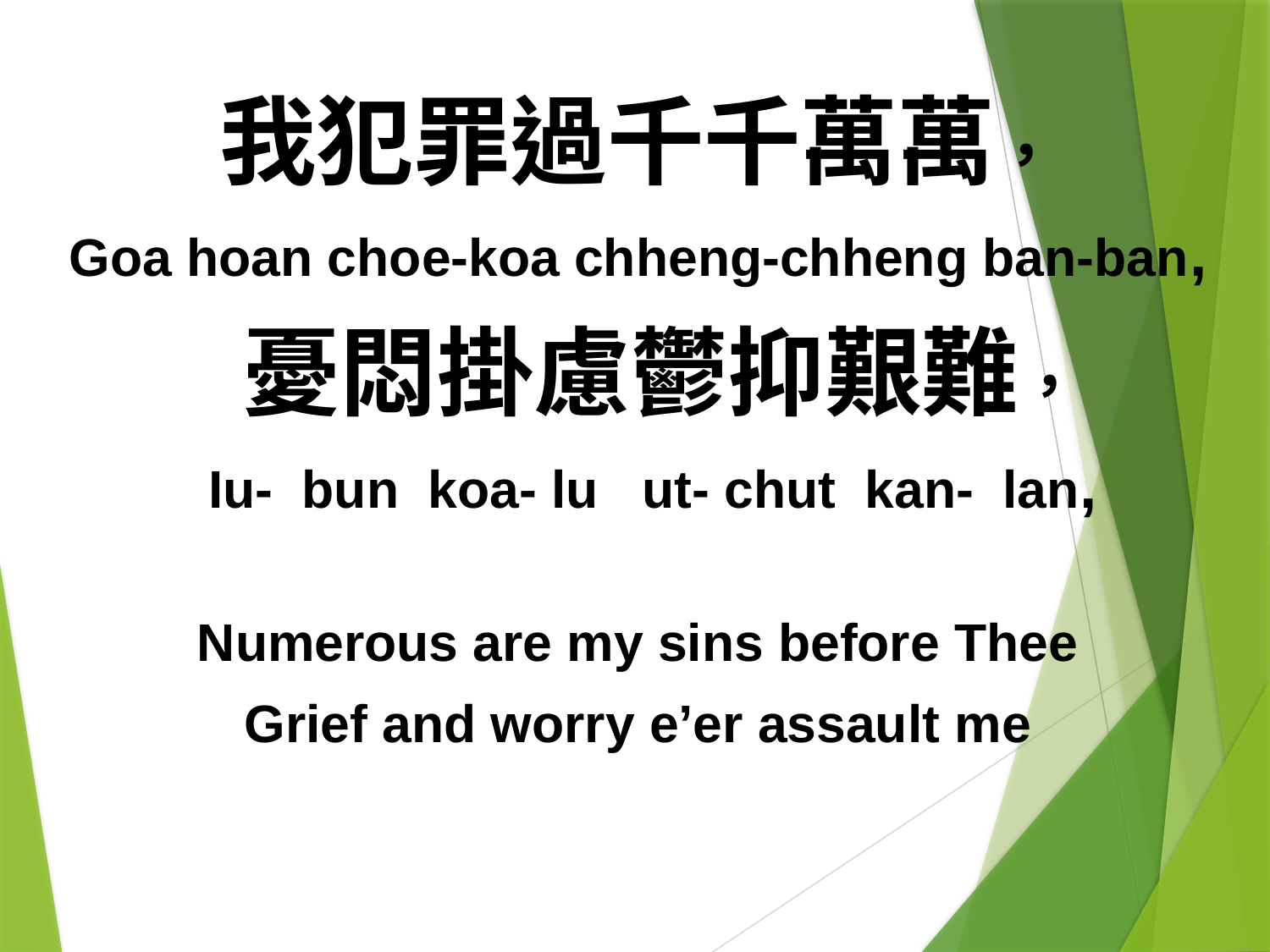

我犯罪過千千萬萬，
Goa hoan choe-koa chheng-chheng ban-ban,
 憂悶掛慮鬱抑艱難，
  Iu-  bun  koa- lu   ut- chut  kan-  lan,

Numerous are my sins before Thee
Grief and worry e’er assault me